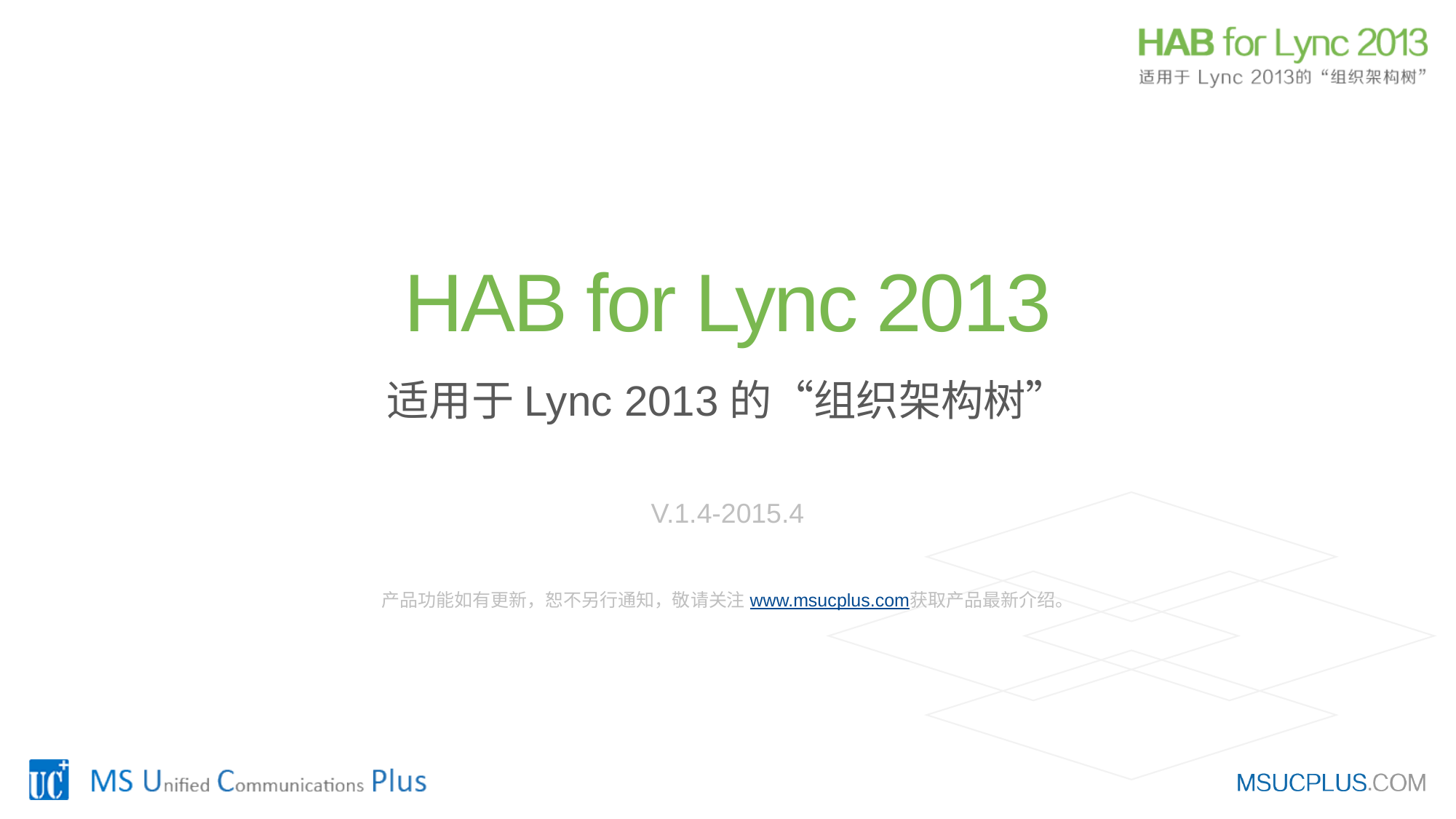

HAB for Lync 2013
适用于Lync 2013的“组织架构树”

V.1.4-2015.4
产品功能如有更新，恕不另行通知，敬请关注www.msucplus.com获取产品最新介绍。